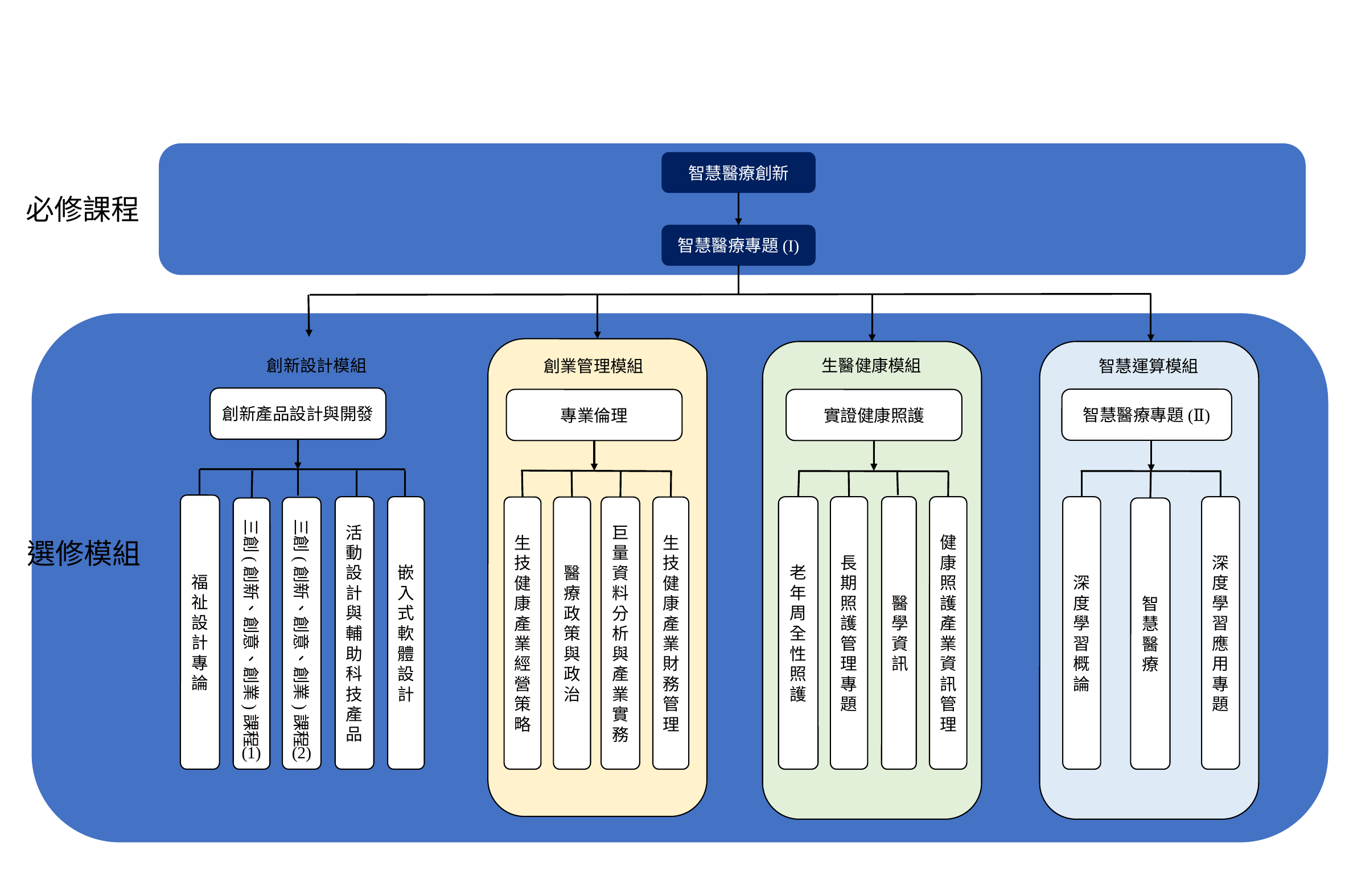

智慧醫療創新
必修課程
智慧醫療專題(I)

創新設計模組
生醫健康模組
創業管理模組
智慧運算模組
創新產品設計與開發
智慧醫療專題(Ⅱ)
專業倫理
實證健康照護
福
祉設計專論
活動設計與輔助科技產品
嵌入式軟體設計
深度學習應用專題
老年周全性照護
健康照護產業資訊管理
深度學習概論
長期照護管理專題
醫學資訊
生技健康產業經營策略
醫療政策與政治
巨量資料分析與產業實務
生技健康產業財務管理
三創(創新、創意、創業)課程
三創(創新、創意、創業)課程
智慧醫療
選修模組
(1)
(2)